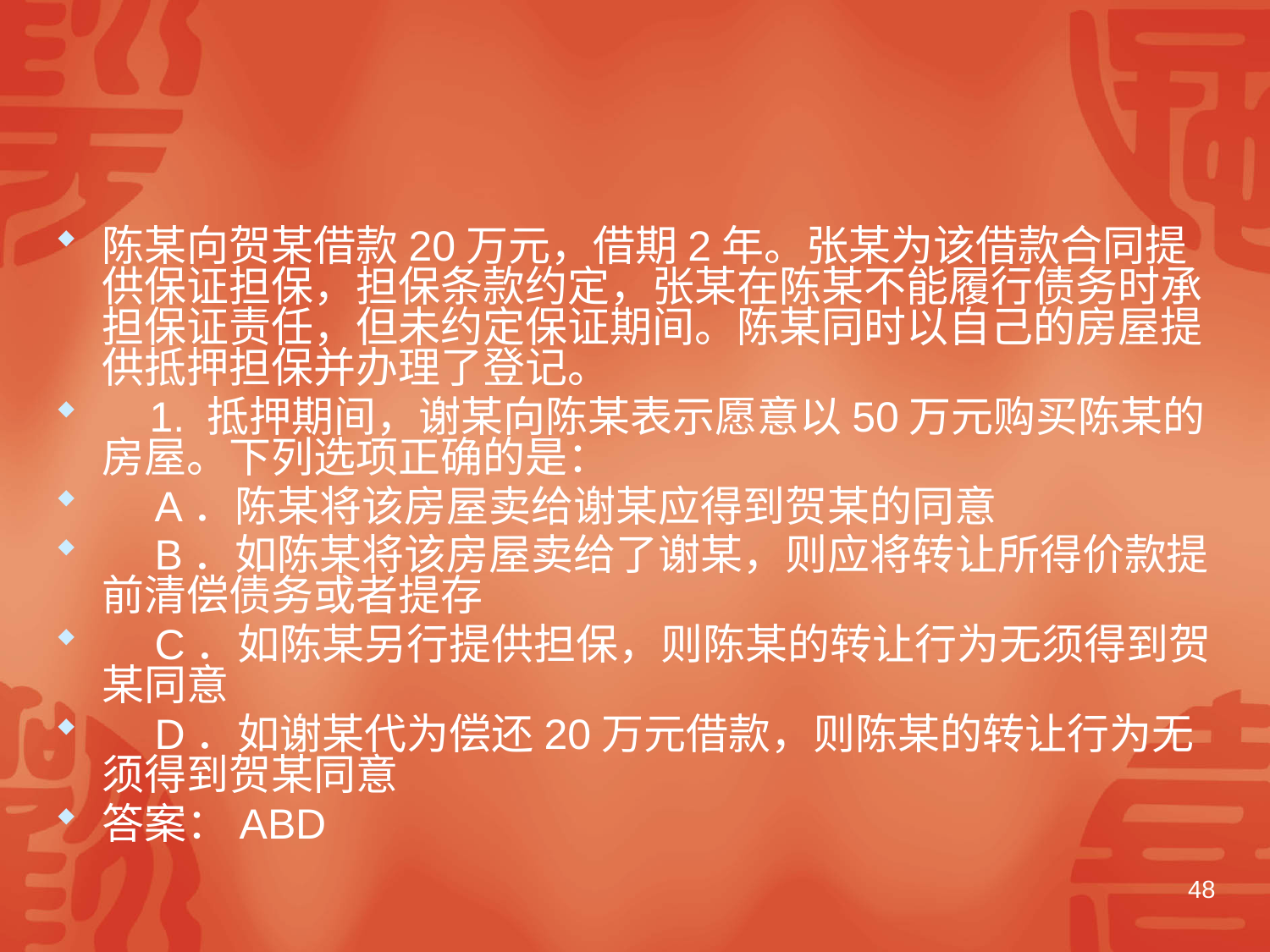

#
陈某向贺某借款20万元，借期2年。张某为该借款合同提供保证担保，担保条款约定，张某在陈某不能履行债务时承担保证责任，但未约定保证期间。陈某同时以自己的房屋提供抵押担保并办理了登记。
    1. 抵押期间，谢某向陈某表示愿意以50万元购买陈某的房屋。下列选项正确的是：
　A．陈某将该房屋卖给谢某应得到贺某的同意
　B．如陈某将该房屋卖给了谢某，则应将转让所得价款提前清偿债务或者提存
　C．如陈某另行提供担保，则陈某的转让行为无须得到贺某同意
　D．如谢某代为偿还20万元借款，则陈某的转让行为无须得到贺某同意
答案：ABD
48